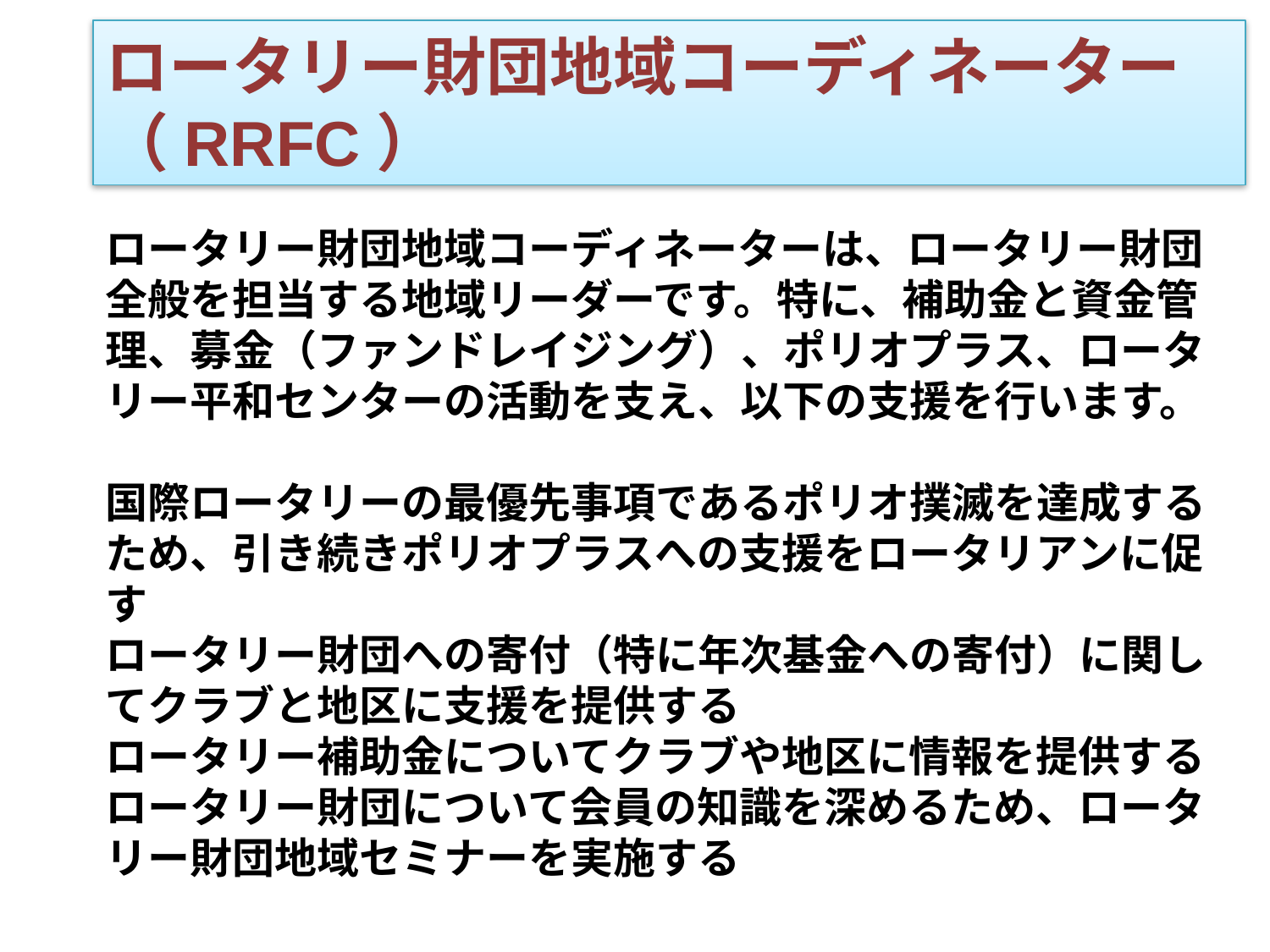

ロータリー財団地域コーディネーター（RRFC）
ロータリー財団地域コーディネーターは、ロータリー財団全般を担当する地域リーダーです。特に、補助金と資金管理、募金（ファンドレイジング）、ポリオプラス、ロータリー平和センターの活動を支え、以下の支援を行います。

国際ロータリーの最優先事項であるポリオ撲滅を達成するため、引き続きポリオプラスへの支援をロータリアンに促す
ロータリー財団への寄付（特に年次基金への寄付）に関してクラブと地区に支援を提供する
ロータリー補助金についてクラブや地区に情報を提供する
ロータリー財団について会員の知識を深めるため、ロータリー財団地域セミナーを実施する